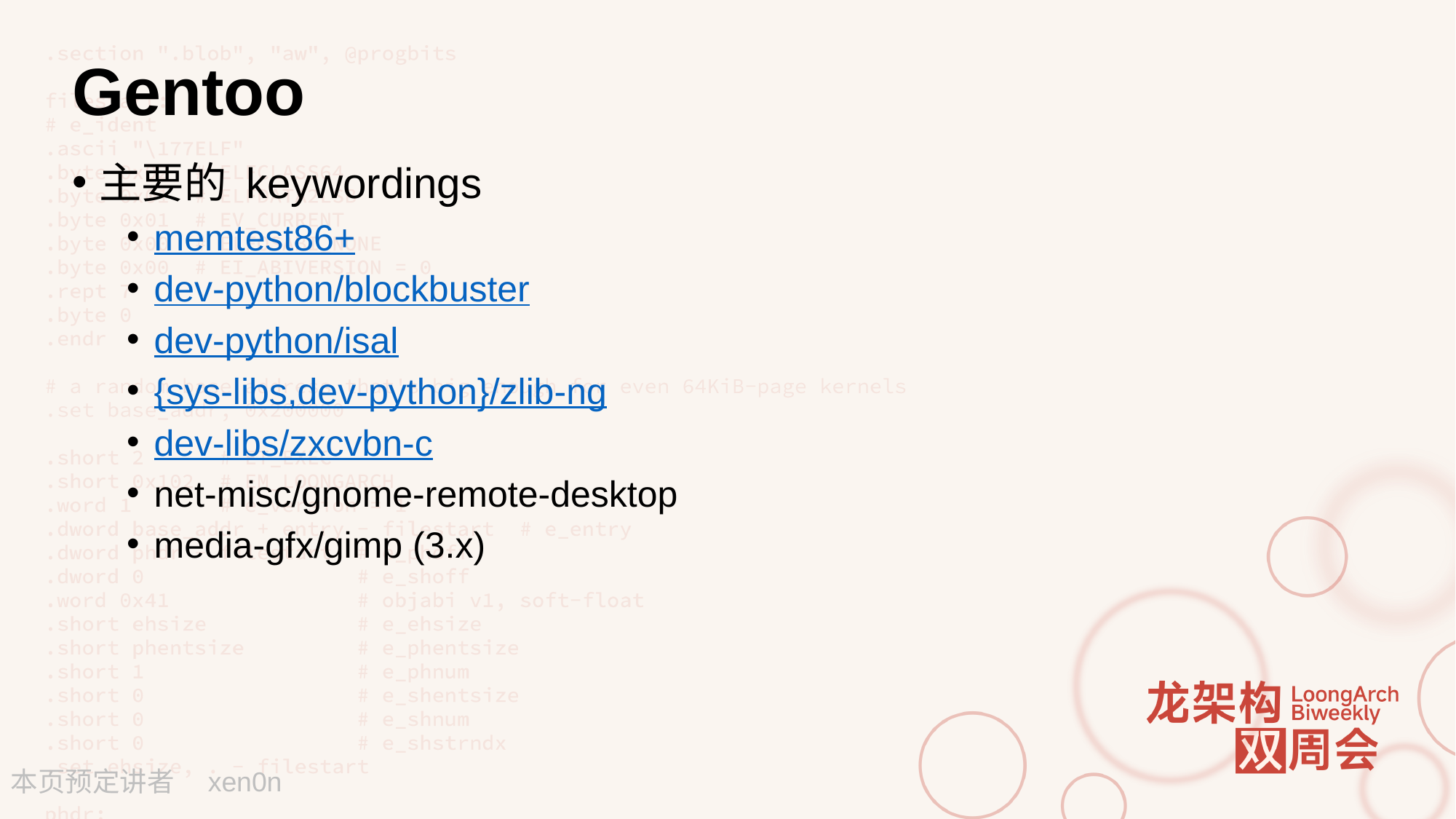

# Gentoo
主要的 keywordings
memtest86+
dev-python/blockbuster
dev-python/isal
{sys-libs,dev-python}/zlib-ng
dev-libs/zxcvbn-c
net-misc/gnome-remote-desktop
media-gfx/gimp (3.x)
xen0n